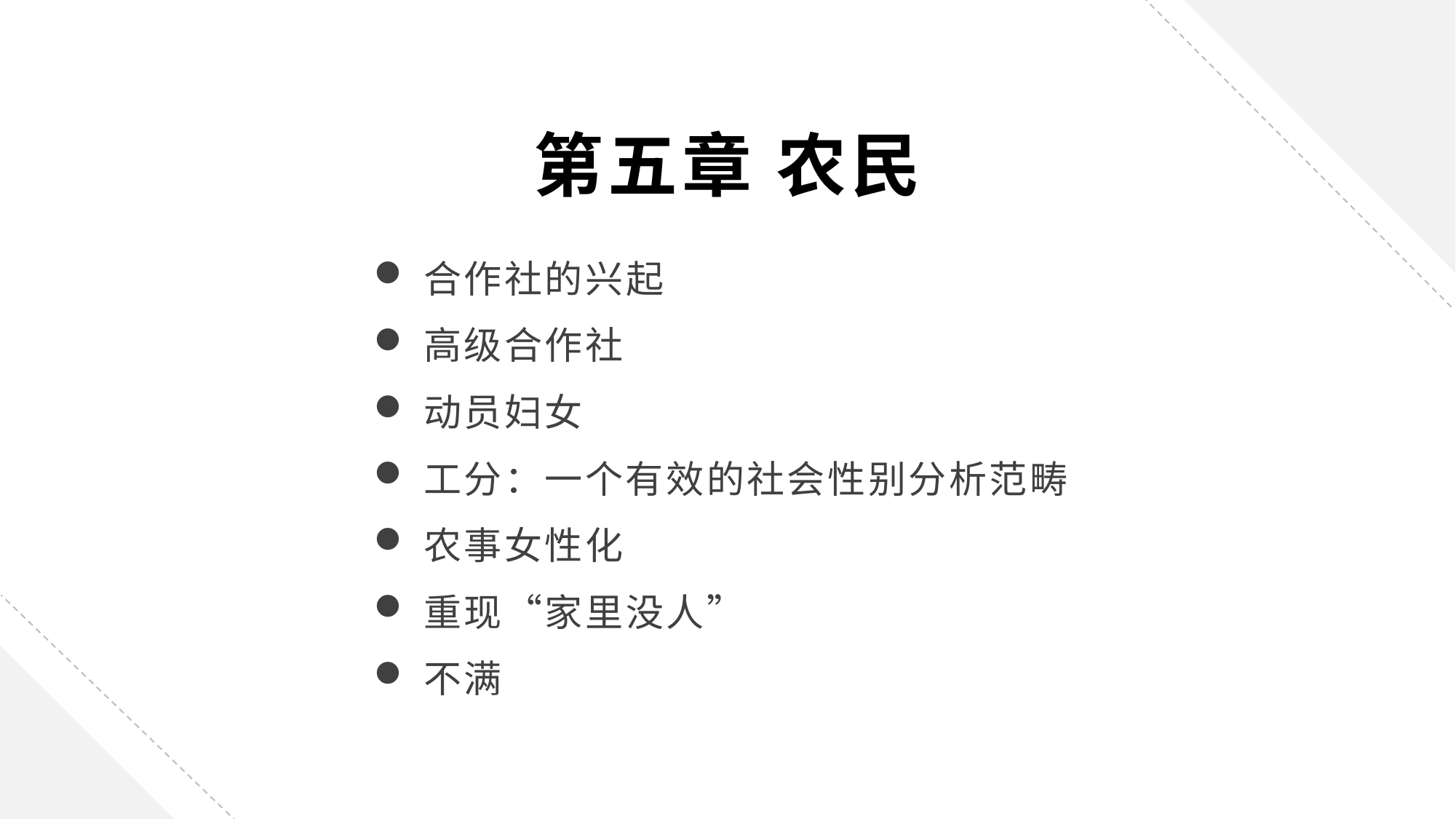

第五章 农民
合作社的兴起
高级合作社
动员妇女
工分：一个有效的社会性别分析范畴
农事女性化
重现“家里没人”
不满